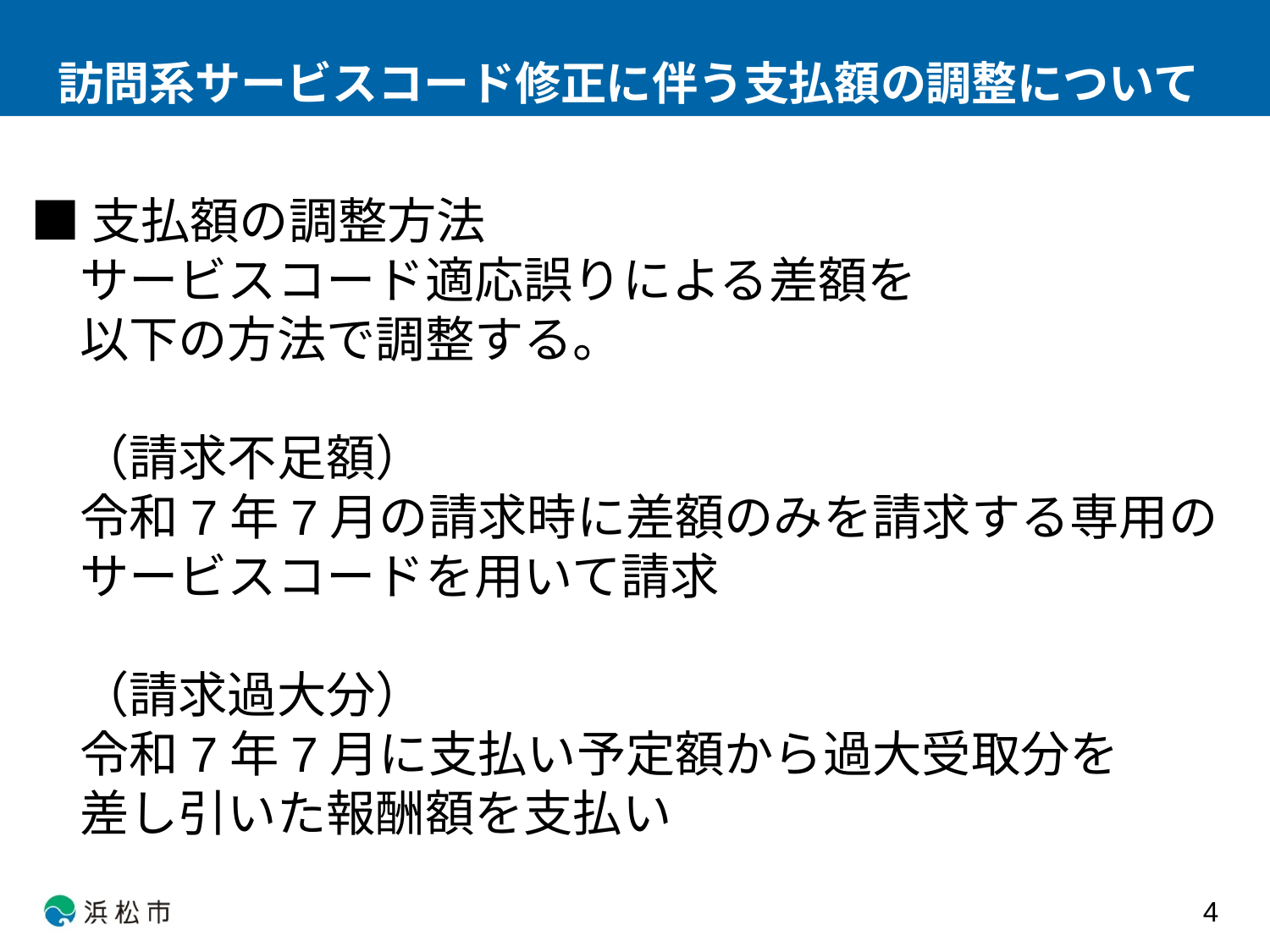

# 訪問系サービスコード修正に伴う支払額の調整について
■支払額の調整方法
　サービスコード適応誤りによる差額を
　以下の方法で調整する。

　（請求不足額）
　令和7年7月の請求時に差額のみを請求する専用の
　サービスコードを用いて請求

　（請求過大分）
　令和7年7月に支払い予定額から過大受取分を
　差し引いた報酬額を支払い

4